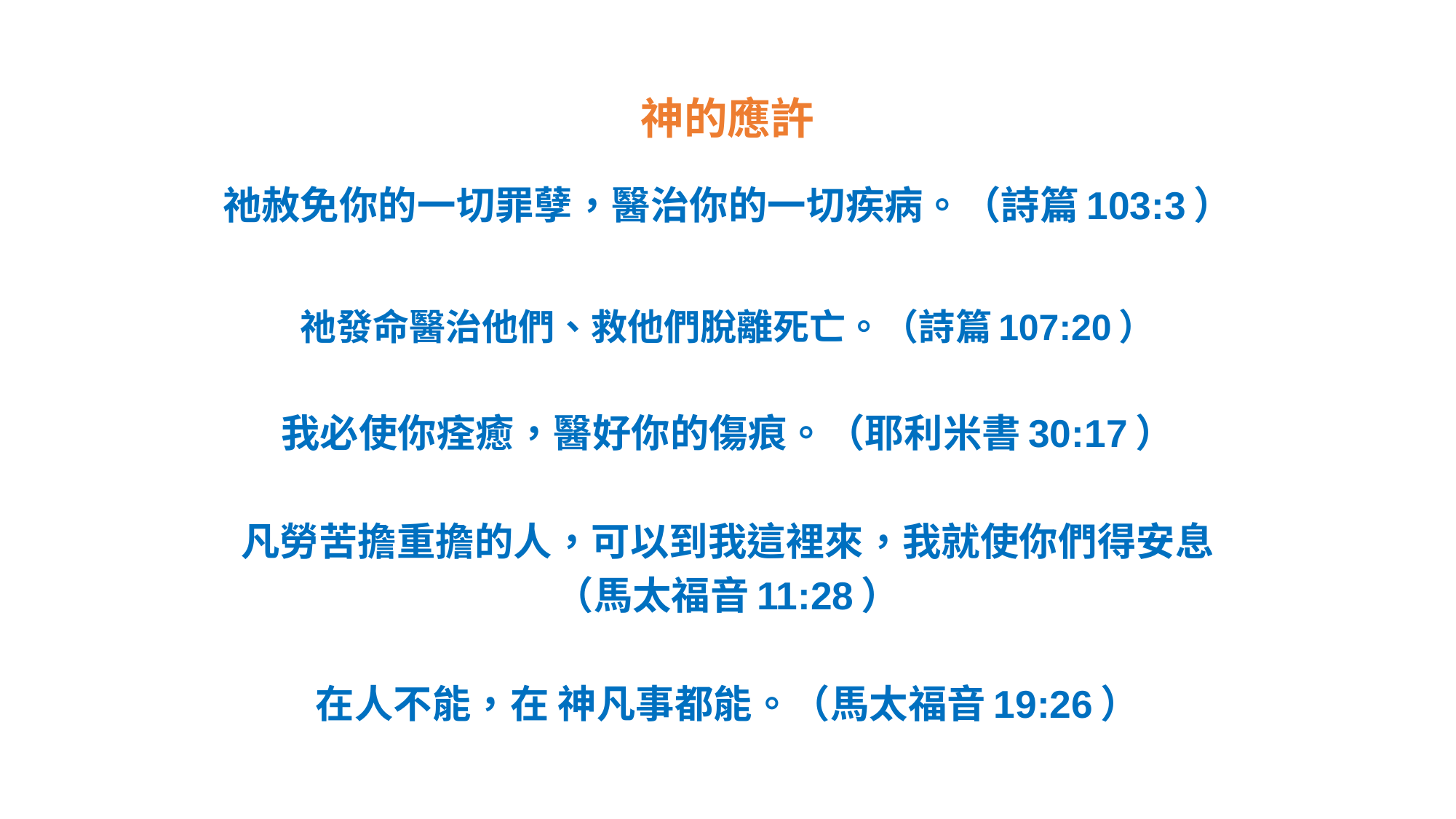

# 神的應許
祂赦免你的一切罪孽，醫治你的一切疾病。（詩篇103:3）

祂發命醫治他們、救他們脫離死亡。（詩篇107:20）

我必使你痊癒，醫好你的傷痕。（耶利米書30:17）

凡勞苦擔重擔的人，可以到我這裡來，我就使你們得安息
（馬太福音11:28）

在人不能，在 神凡事都能。（馬太福音19:26）